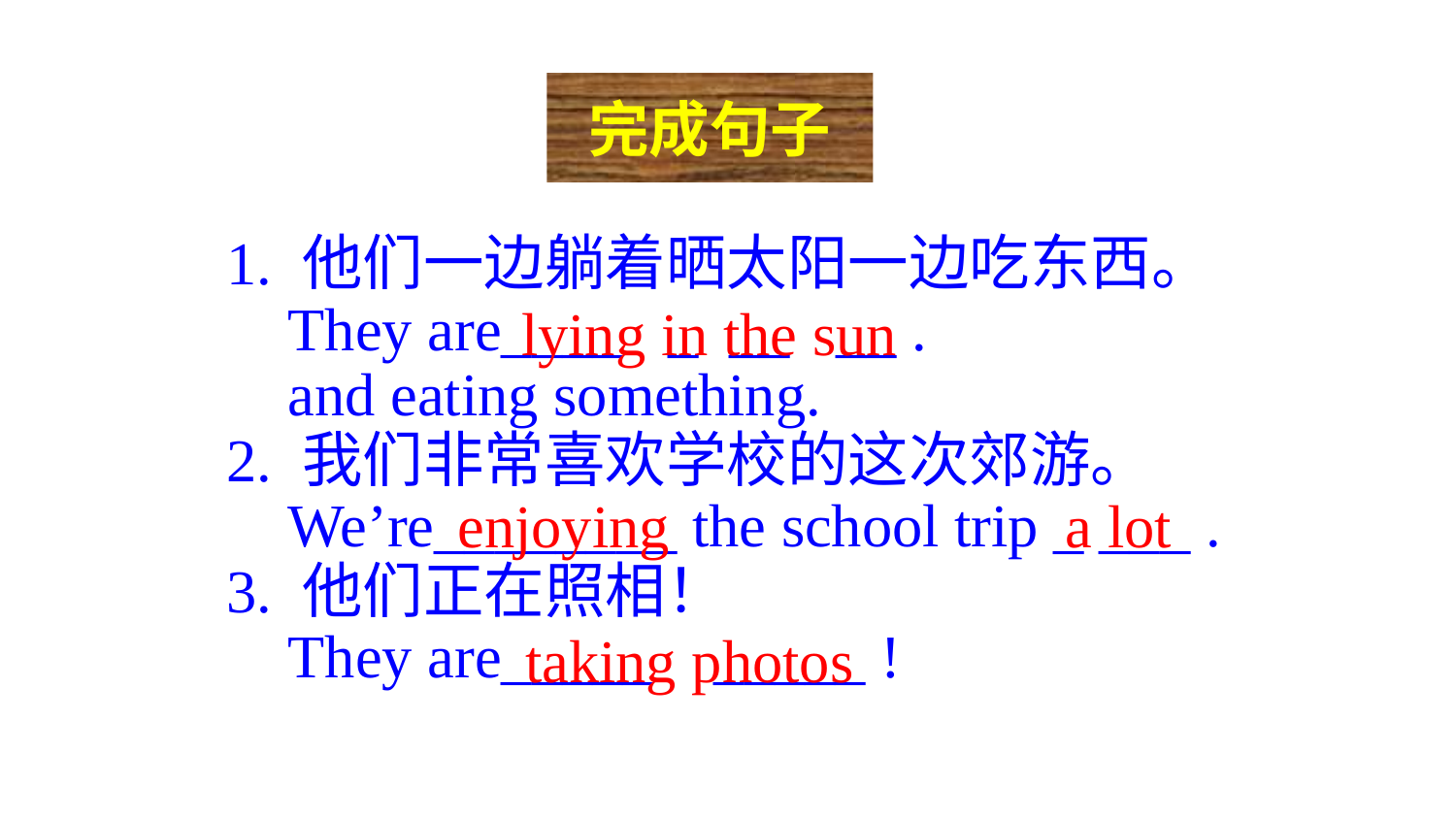

完成句子
1. 他们一边躺着晒太阳一边吃东西。
    They are____   _  __   __ .
    and eating something.
2. 我们非常喜欢学校的这次郊游。
    We’re________ the school trip _ ___ .
3. 他们正在照相！
    They are_____    _____ !
lying in the sun
enjoying                          a lot
 taking photos